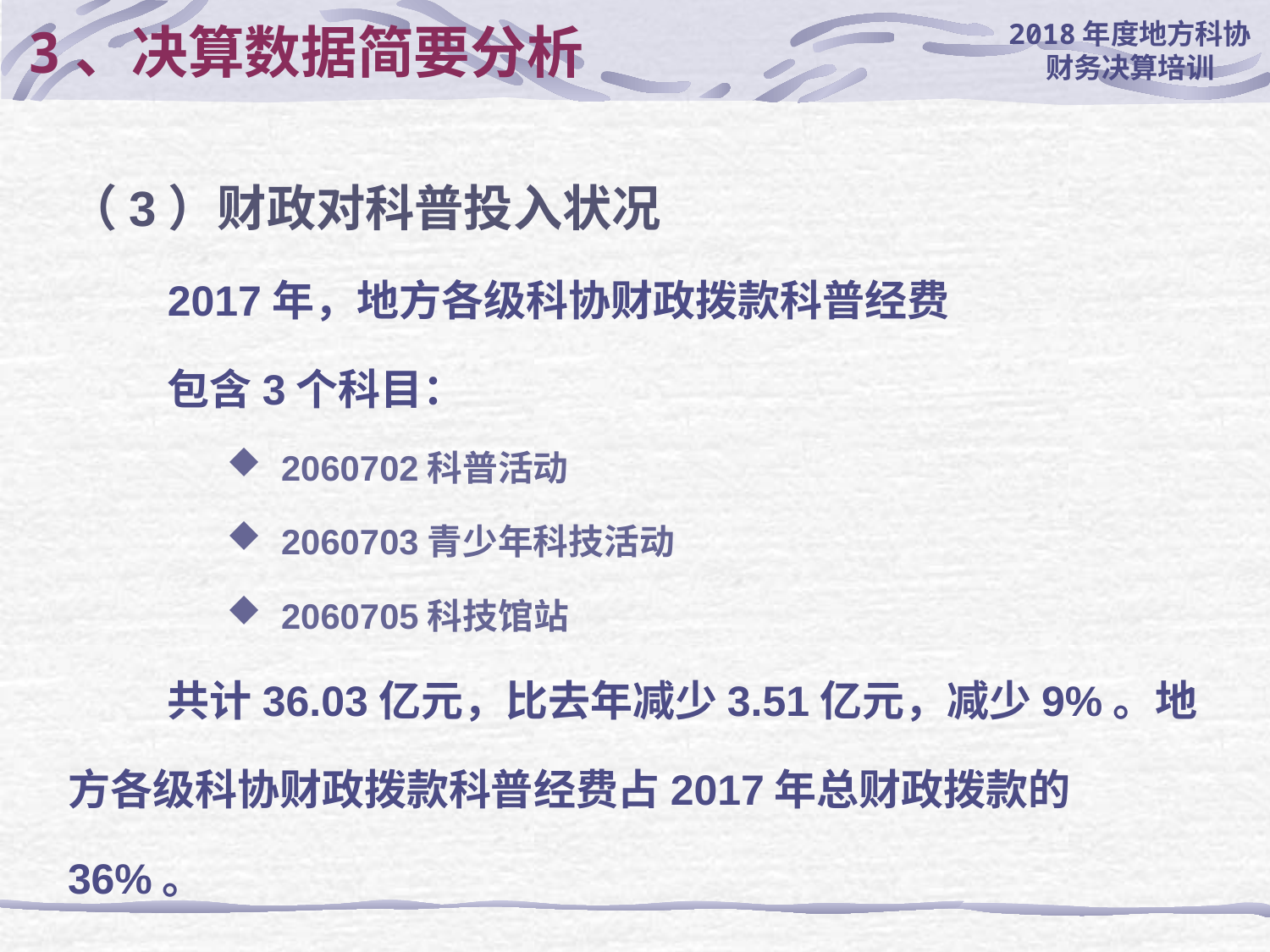

# 3、决算数据简要分析
（3）财政对科普投入状况
2017年，地方各级科协财政拨款科普经费
包含3个科目：
  2060702科普活动
  2060703青少年科技活动
  2060705科技馆站
共计36.03亿元，比去年减少3.51亿元，减少9%。地方各级科协财政拨款科普经费占2017年总财政拨款的36%。